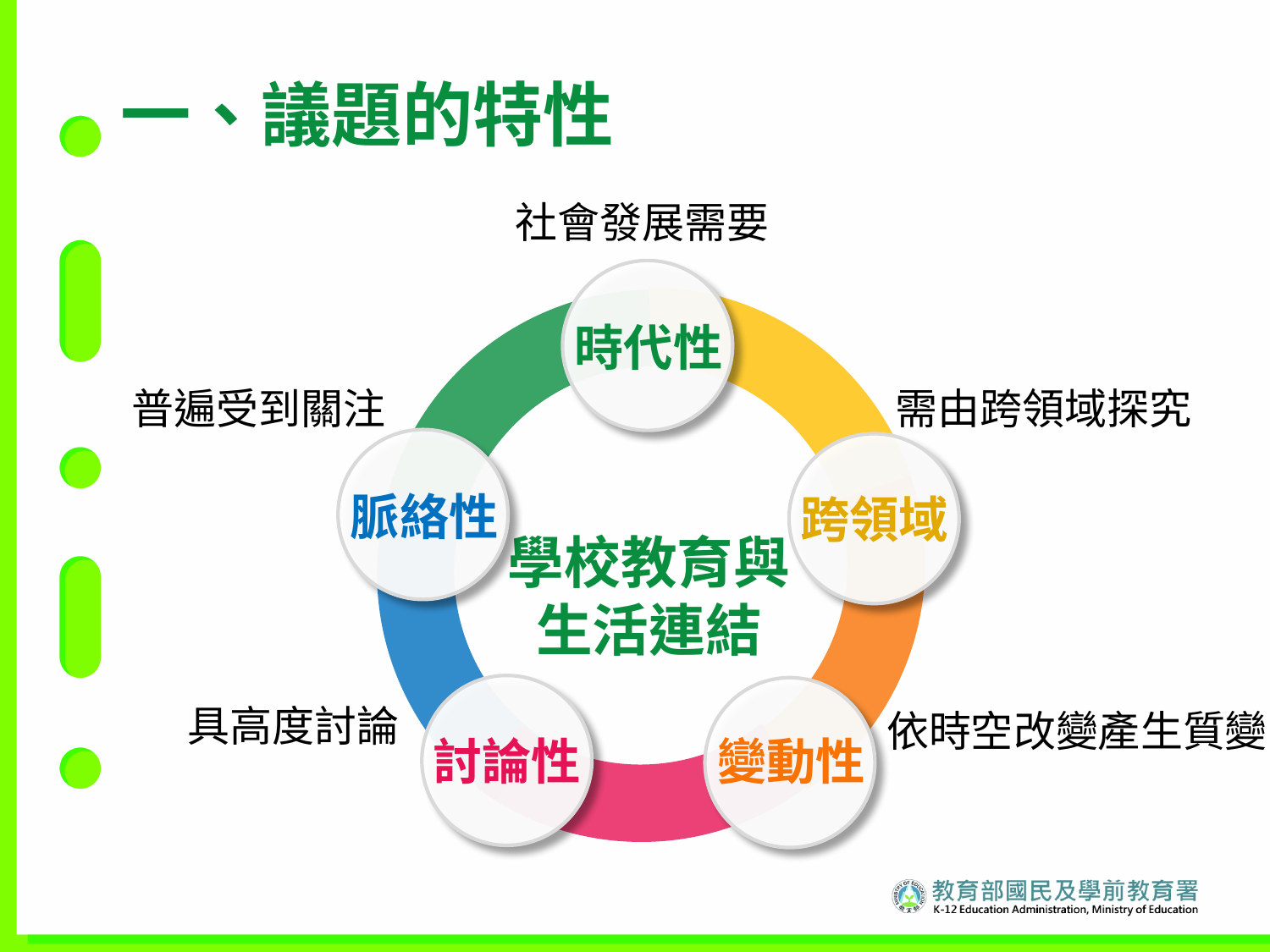

一、議題的特性

社會發展需要

時代性
需由跨領域探究
普遍受到關注

脈絡性
跨領域
學校教育與
生活連結

具高度討論
依時空改變產生質變
討論性
變動性